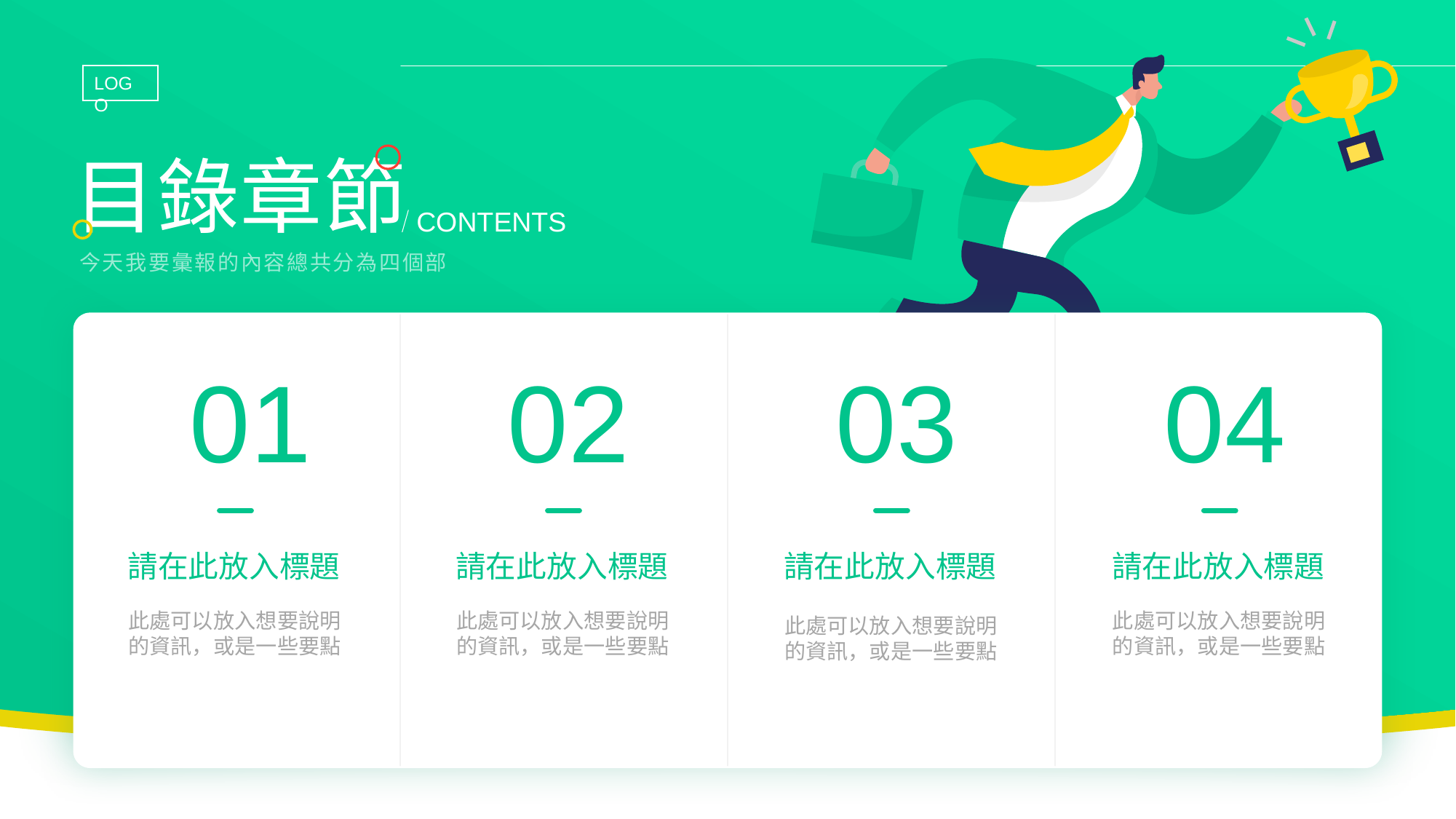

LOGO
目錄章節

CONTENTS
今天我要彙報的內容總共分為四個部分：

01
02
03
04

請在此放入標題
請在此放入標題
請在此放入標題
請在此放入標題
此處可以放入想要說明的資訊，或是一些要點
此處可以放入想要說明的資訊，或是一些要點
此處可以放入想要說明的資訊，或是一些要點
此處可以放入想要說明的資訊，或是一些要點